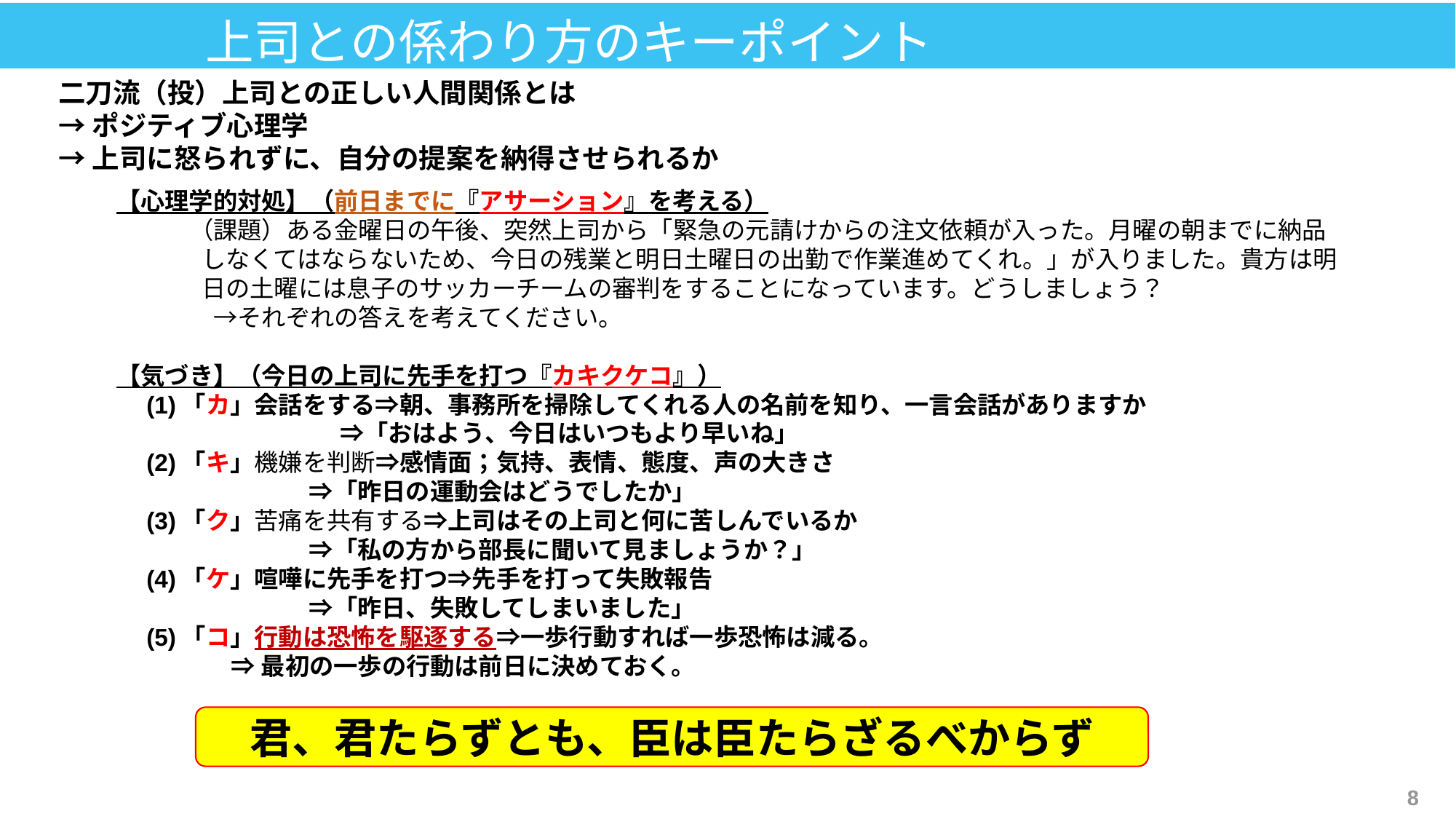

上司との係わり方のキーポイント
二刀流（投）上司との正しい人間関係とは
→ポジティブ心理学
→上司に怒られずに、自分の提案を納得させられるか
【心理学的対処】（前日までに『アサーション』を考える）
　　　（課題）ある金曜日の午後、突然上司から「緊急の元請けからの注文依頼が入った。月曜の朝までに納品しなくてはならないため、今日の残業と明日土曜日の出勤で作業進めてくれ。」が入りました。貴方は明日の土曜には息子のサッカーチームの審判をすることになっています。どうしましょう？
　　　　→それぞれの答えを考えてください。

【気づき】（今日の上司に先手を打つ『カキクケコ』）
　(1)「カ」会話をする⇒朝、事務所を掃除してくれる人の名前を知り、一言会話がありますか
　　　　　　　　　 ⇒「おはよう、今日はいつもより早いね」
　(2)「キ」機嫌を判断⇒感情面；気持、表情、態度、声の大きさ
　　　                      ⇒「昨日の運動会はどうでしたか」
　(3)「ク」苦痛を共有する⇒上司はその上司と何に苦しんでいるか
　　　                      ⇒「私の方から部長に聞いて見ましょうか？」
　(4)「ケ」喧嘩に先手を打つ⇒先手を打って失敗報告
　　　                      ⇒「昨日、失敗してしまいました」
　(5)「コ」行動は恐怖を駆逐する⇒一歩行動すれば一歩恐怖は減る。
                     ⇒最初の一歩の行動は前日に決めておく。

君、君たらずとも、臣は臣たらざるべからず
8